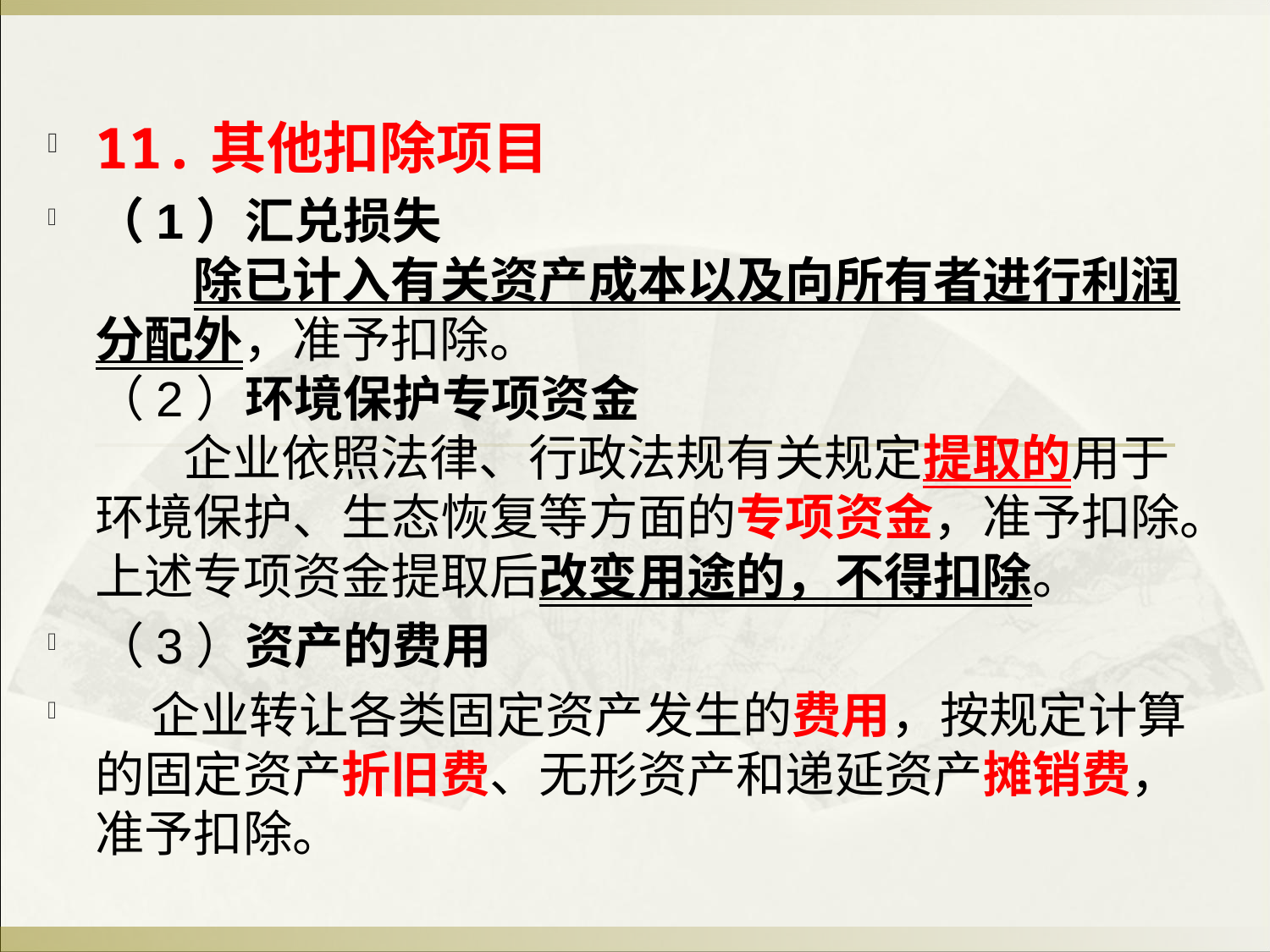

11.其他扣除项目
（1）汇兑损失
　　除已计入有关资产成本以及向所有者进行利润分配外，准予扣除。
（2）环境保护专项资金
        企业依照法律、行政法规有关规定提取的用于环境保护、生态恢复等方面的专项资金，准予扣除。上述专项资金提取后改变用途的，不得扣除。
（3）资产的费用
    企业转让各类固定资产发生的费用，按规定计算的固定资产折旧费、无形资产和递延资产摊销费，准予扣除。